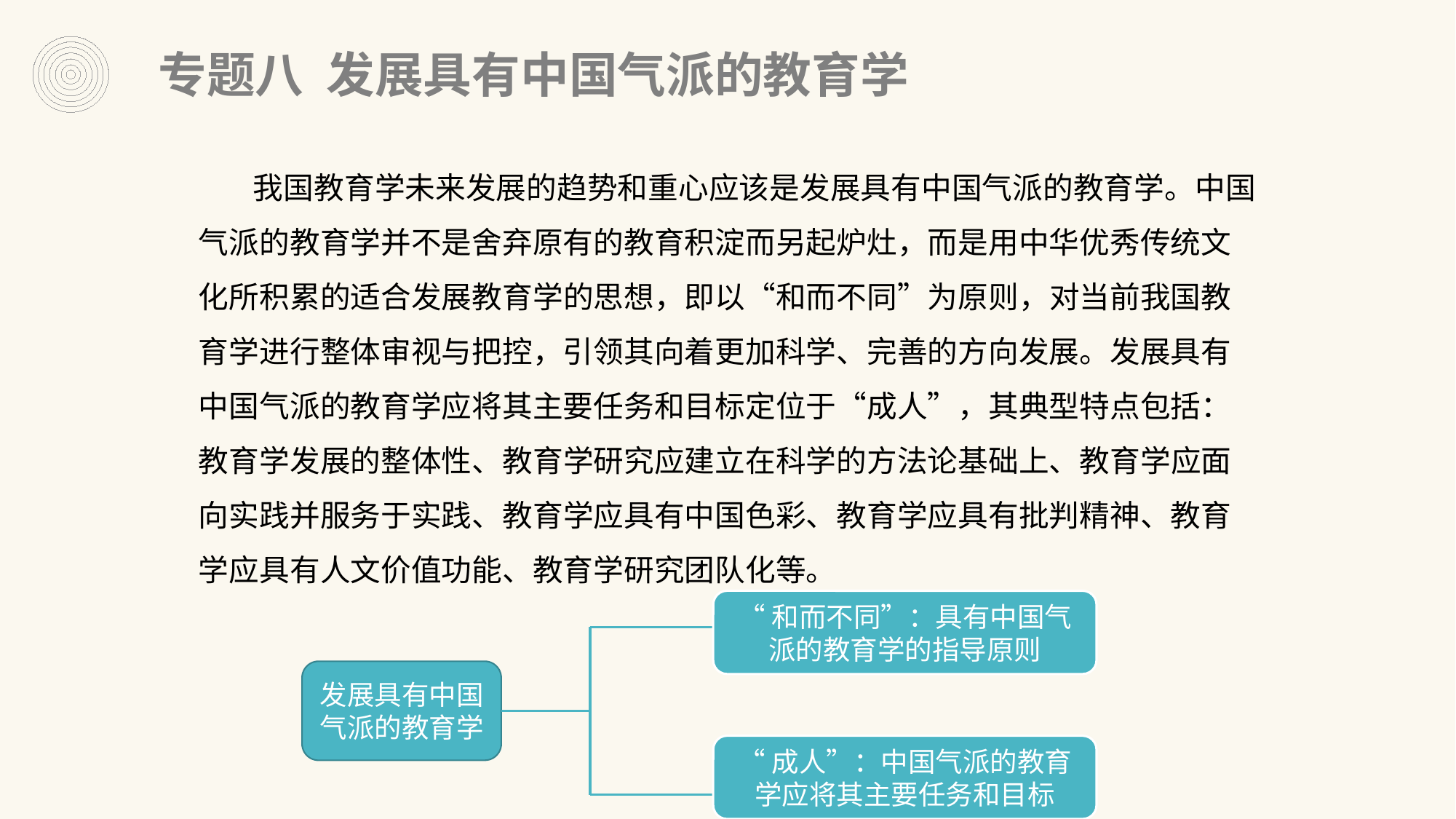

专题八  发展具有中国气派的教育学
我国教育学未来发展的趋势和重心应该是发展具有中国气派的教育学。中国气派的教育学并不是舍弃原有的教育积淀而另起炉灶，而是用中华优秀传统文化所积累的适合发展教育学的思想，即以“和而不同”为原则，对当前我国教育学进行整体审视与把控，引领其向着更加科学、完善的方向发展。发展具有中国气派的教育学应将其主要任务和目标定位于“成人”，其典型特点包括：教育学发展的整体性、教育学研究应建立在科学的方法论基础上、教育学应面向实践并服务于实践、教育学应具有中国色彩、教育学应具有批判精神、教育学应具有人文价值功能、教育学研究团队化等。
“和而不同”：具有中国气派的教育学的指导原则
发展具有中国气派的教育学
“成人”：中国气派的教育学应将其主要任务和目标